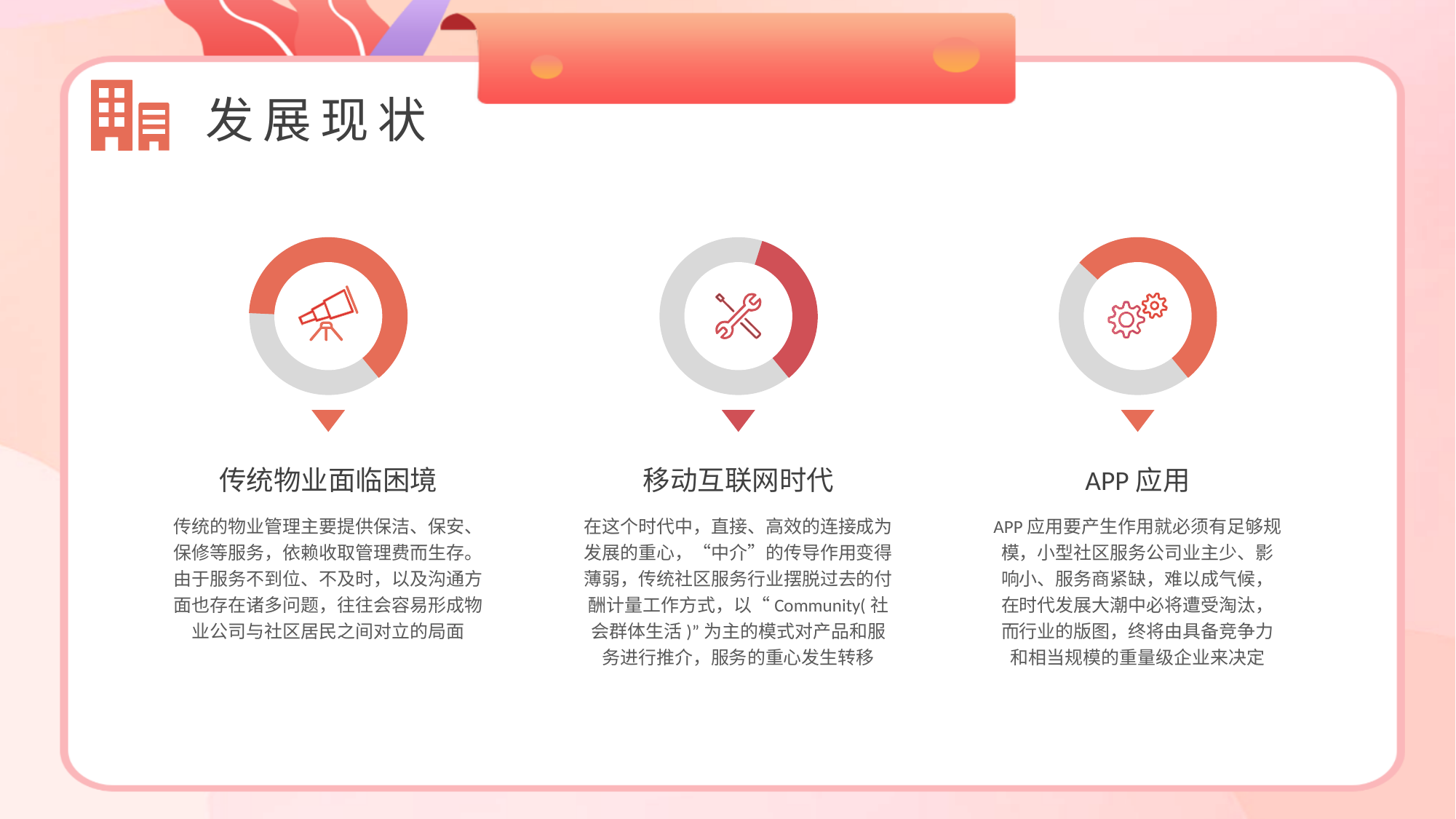

发展现状

传统物业面临困境
传统的物业管理主要提供保洁、保安、保修等服务，依赖收取管理费而生存。由于服务不到位、不及时，以及沟通方面也存在诸多问题，往往会容易形成物业公司与社区居民之间对立的局面
移动互联网时代
在这个时代中，直接、高效的连接成为发展的重心，“中介”的传导作用变得薄弱，传统社区服务行业摆脱过去的付酬计量工作方式，以“Community(社会群体生活)”为主的模式对产品和服务进行推介，服务的重心发生转移
APP应用
APP应用要产生作用就必须有足够规模，小型社区服务公司业主少、影响小、服务商紧缺，难以成气候，在时代发展大潮中必将遭受淘汰，而行业的版图，终将由具备竞争力和相当规模的重量级企业来决定